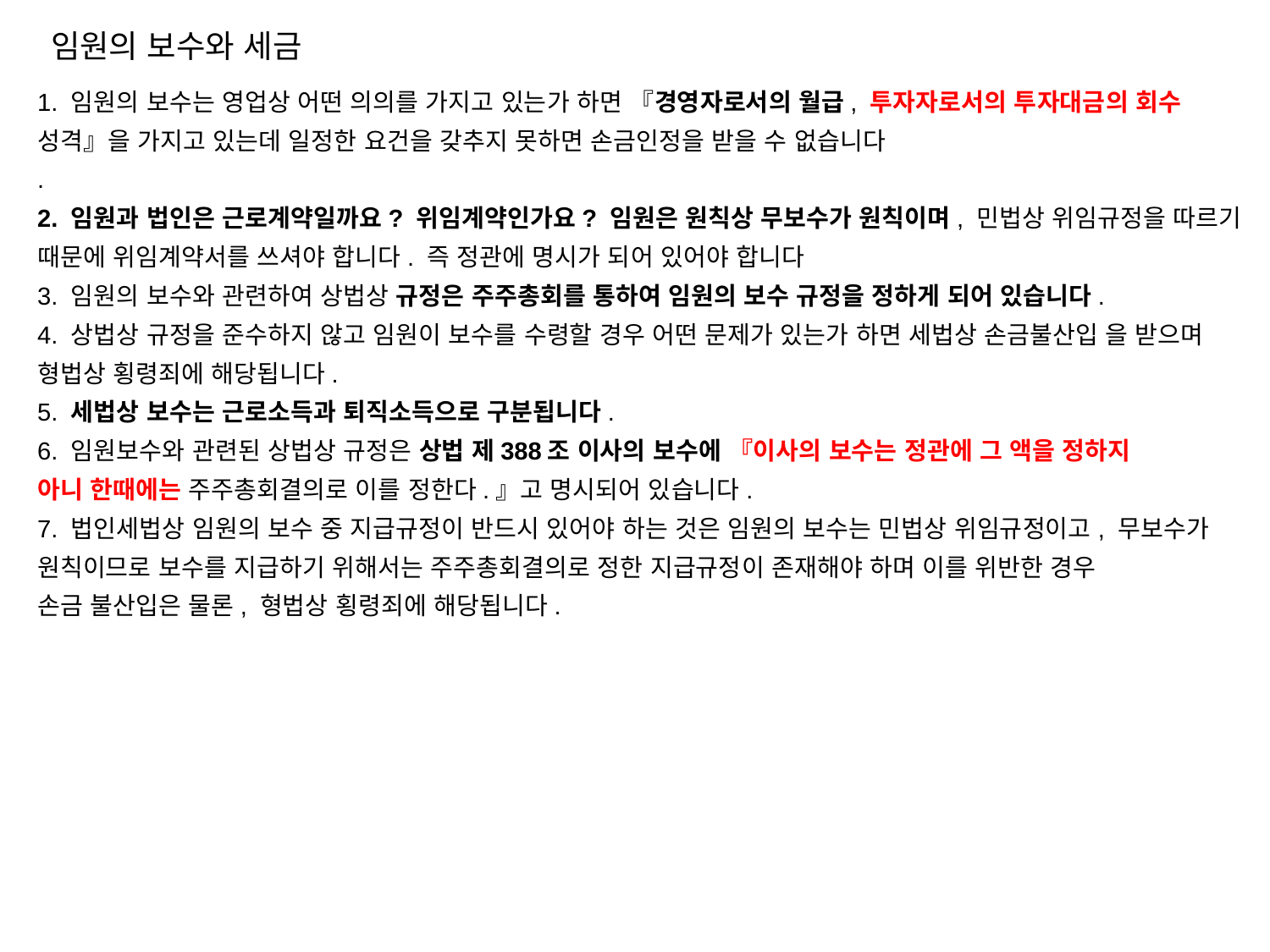

임원의 보수와 세금
1. 임원의 보수는 영업상 어떤 의의를 가지고 있는가 하면 『경영자로서의 월급, 투자자로서의 투자대금의 회수
성격』을 가지고 있는데 일정한 요건을 갖추지 못하면 손금인정을 받을 수 없습니다
.
2. 임원과 법인은 근로계약일까요? 위임계약인가요? 임원은 원칙상 무보수가 원칙이며, 민법상 위임규정을 따르기 때문에 위임계약서를 쓰셔야 합니다. 즉 정관에 명시가 되어 있어야 합니다
3. 임원의 보수와 관련하여 상법상 규정은 주주총회를 통하여 임원의 보수 규정을 정하게 되어 있습니다.
4. 상법상 규정을 준수하지 않고 임원이 보수를 수령할 경우 어떤 문제가 있는가 하면 세법상 손금불산입 을 받으며 형법상 횡령죄에 해당됩니다.
5. 세법상 보수는 근로소득과 퇴직소득으로 구분됩니다.
6. 임원보수와 관련된 상법상 규정은 상법 제388조 이사의 보수에 『이사의 보수는 정관에 그 액을 정하지
아니 한때에는 주주총회결의로 이를 정한다.』고 명시되어 있습니다.
7. 법인세법상 임원의 보수 중 지급규정이 반드시 있어야 하는 것은 임원의 보수는 민법상 위임규정이고, 무보수가 원칙이므로 보수를 지급하기 위해서는 주주총회결의로 정한 지급규정이 존재해야 하며 이를 위반한 경우
손금 불산입은 물론, 형법상 횡령죄에 해당됩니다.